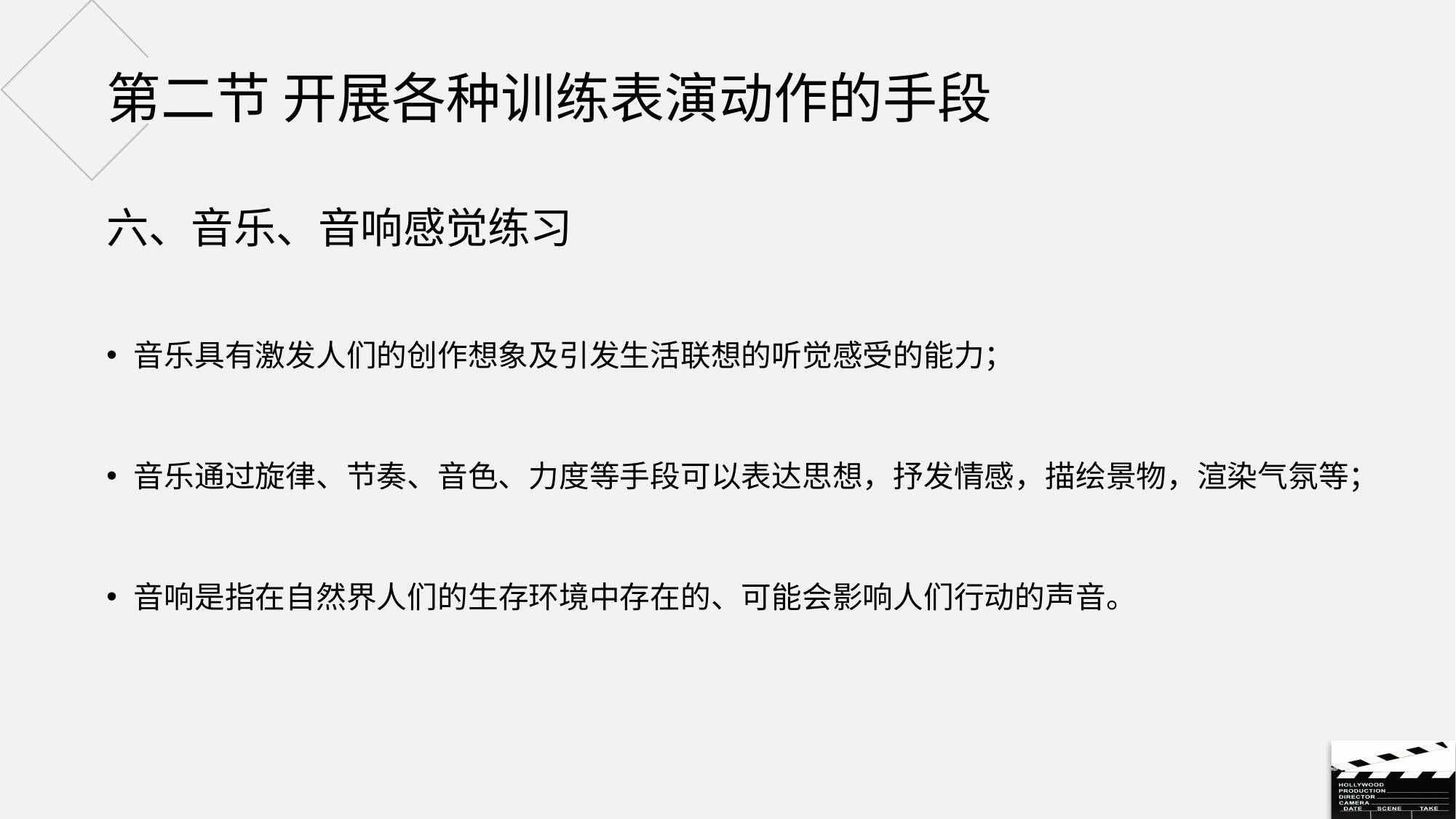

# 第二节 开展各种训练表演动作的手段
六、音乐、音响感觉练习
音乐具有激发人们的创作想象及引发生活联想的听觉感受的能力；
音乐通过旋律、节奏、音色、力度等手段可以表达思想，抒发情感，描绘景物，渲染气氛等；
音响是指在自然界人们的生存环境中存在的、可能会影响人们行动的声音。